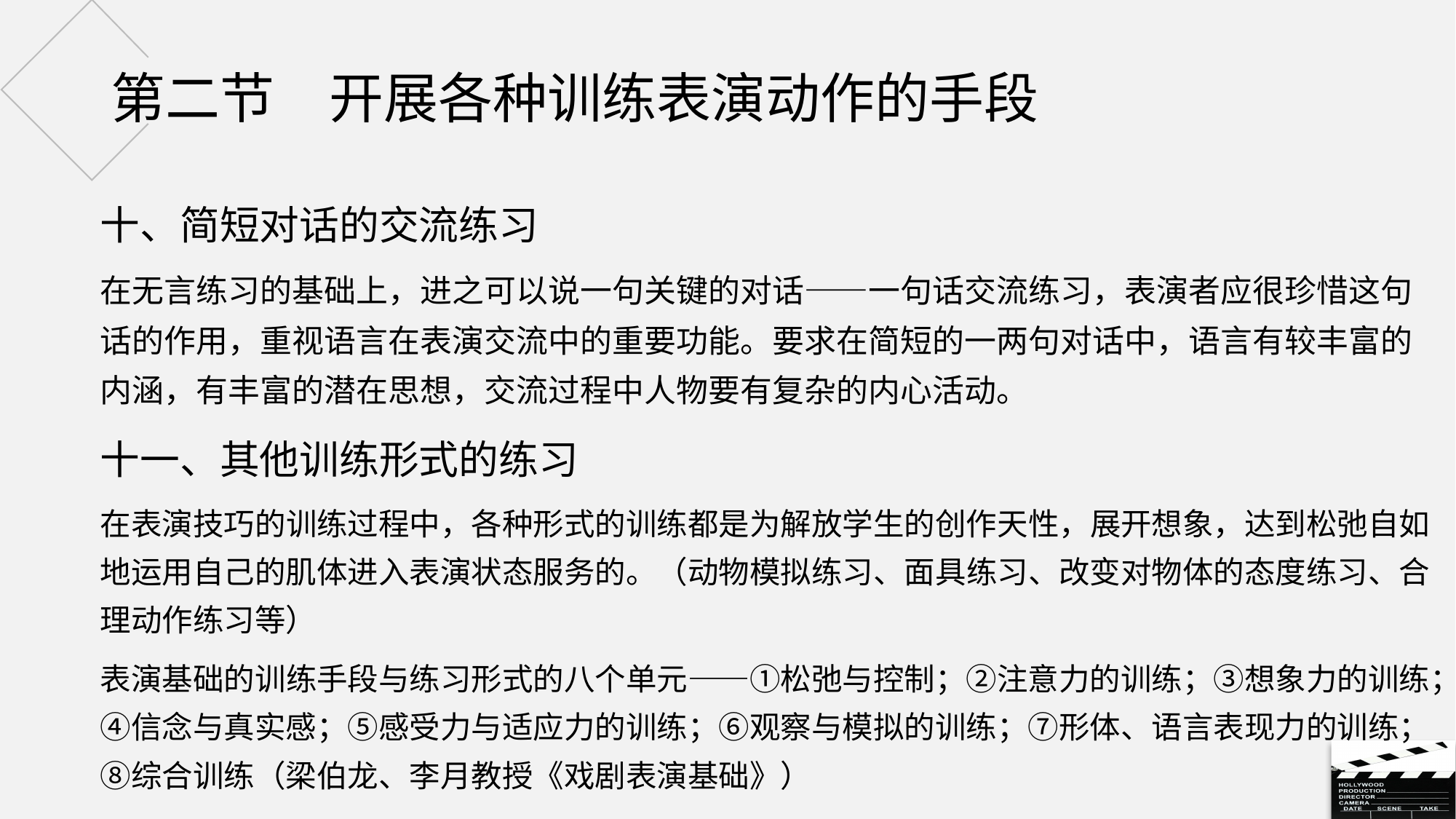

# 第二节	开展各种训练表演动作的手段
十、简短对话的交流练习
在无言练习的基础上，进之可以说一句关键的对话——一句话交流练习，表演者应很珍惜这句话的作用，重视语言在表演交流中的重要功能。要求在简短的一两句对话中，语言有较丰富的内涵，有丰富的潜在思想，交流过程中人物要有复杂的内心活动。
十一、其他训练形式的练习
在表演技巧的训练过程中，各种形式的训练都是为解放学生的创作天性，展开想象，达到松弛自如地运用自己的肌体进入表演状态服务的。（动物模拟练习、面具练习、改变对物体的态度练习、合理动作练习等）
表演基础的训练手段与练习形式的八个单元——①松弛与控制；②注意力的训练；③想象力的训练；④信念与真实感；⑤感受力与适应力的训练；⑥观察与模拟的训练；⑦形体、语言表现力的训练；⑧综合训练（梁伯龙、李月教授《戏剧表演基础》）